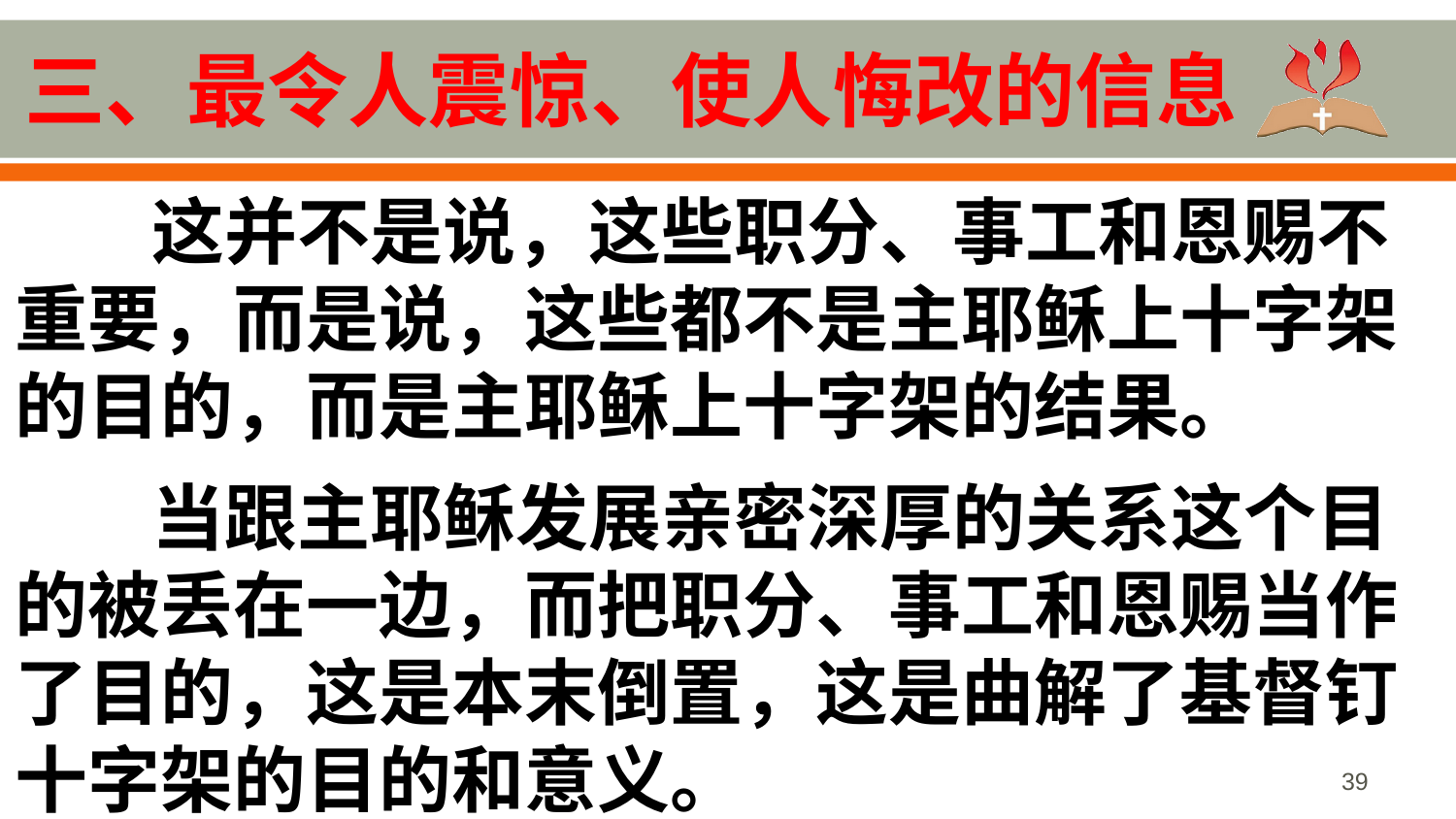

# 三、最令人震惊、使人悔改的信息
这并不是说，这些职分、事工和恩赐不重要，而是说，这些都不是主耶稣上十字架的目的，而是主耶稣上十字架的结果。
当跟主耶稣发展亲密深厚的关系这个目的被丢在一边，而把职分、事工和恩赐当作了目的，这是本末倒置，这是曲解了基督钉十字架的目的和意义。
39